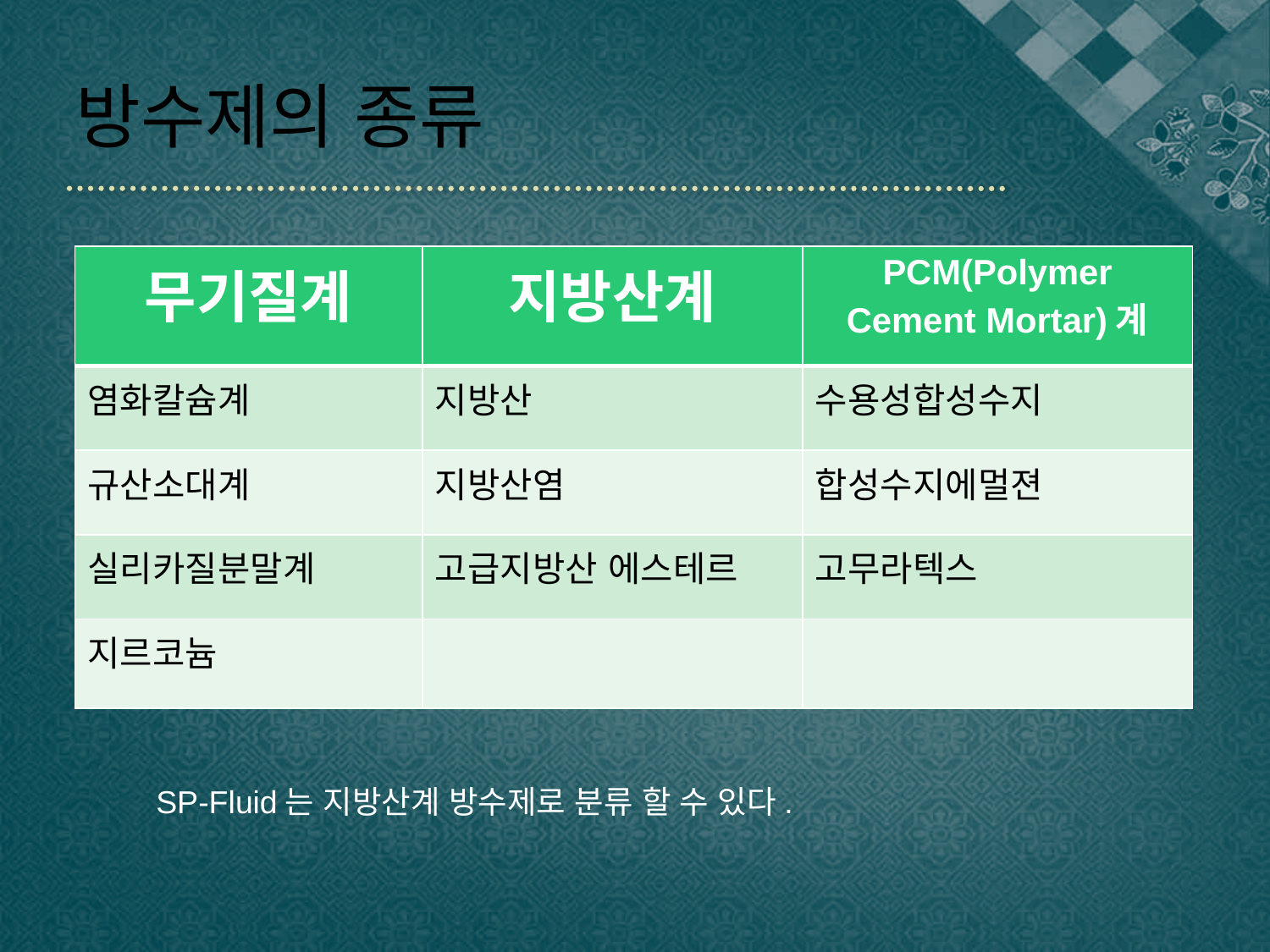

# 방수제의 종류
| 무기질계 | 지방산계 | PCM(Polymer Cement Mortar)계 |
| --- | --- | --- |
| 염화칼슘계 | 지방산 | 수용성합성수지 |
| 규산소대계 | 지방산염 | 합성수지에멀젼 |
| 실리카질분말계 | 고급지방산 에스테르 | 고무라텍스 |
| 지르코늄 |  |  |
SP-Fluid는 지방산계 방수제로 분류 할 수 있다.